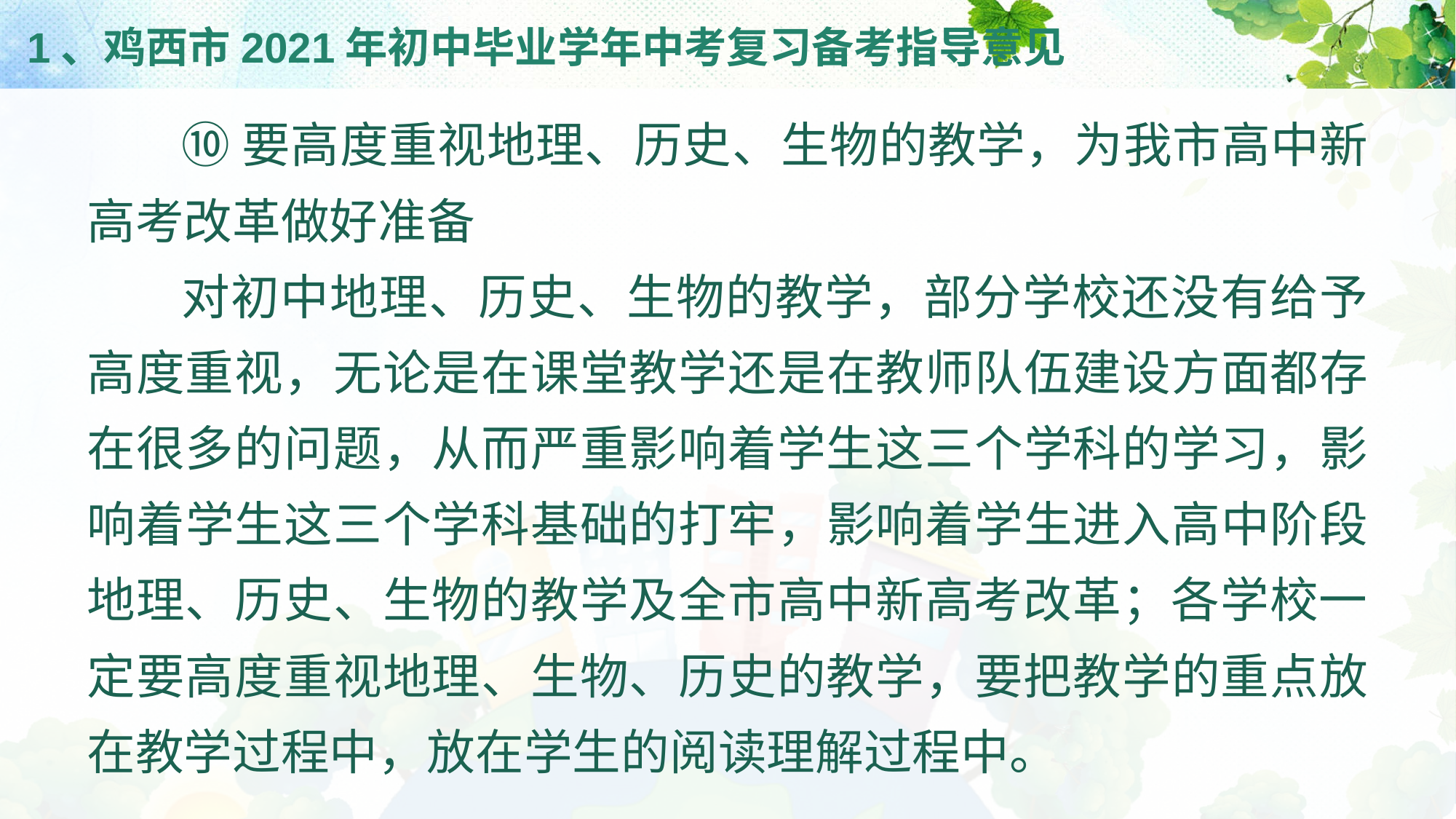

# 1、鸡西市2021年初中毕业学年中考复习备考指导意见
⑩要高度重视地理、历史、生物的教学，为我市高中新高考改革做好准备
对初中地理、历史、生物的教学，部分学校还没有给予高度重视，无论是在课堂教学还是在教师队伍建设方面都存在很多的问题，从而严重影响着学生这三个学科的学习，影响着学生这三个学科基础的打牢，影响着学生进入高中阶段地理、历史、生物的教学及全市高中新高考改革；各学校一定要高度重视地理、生物、历史的教学，要把教学的重点放在教学过程中，放在学生的阅读理解过程中。